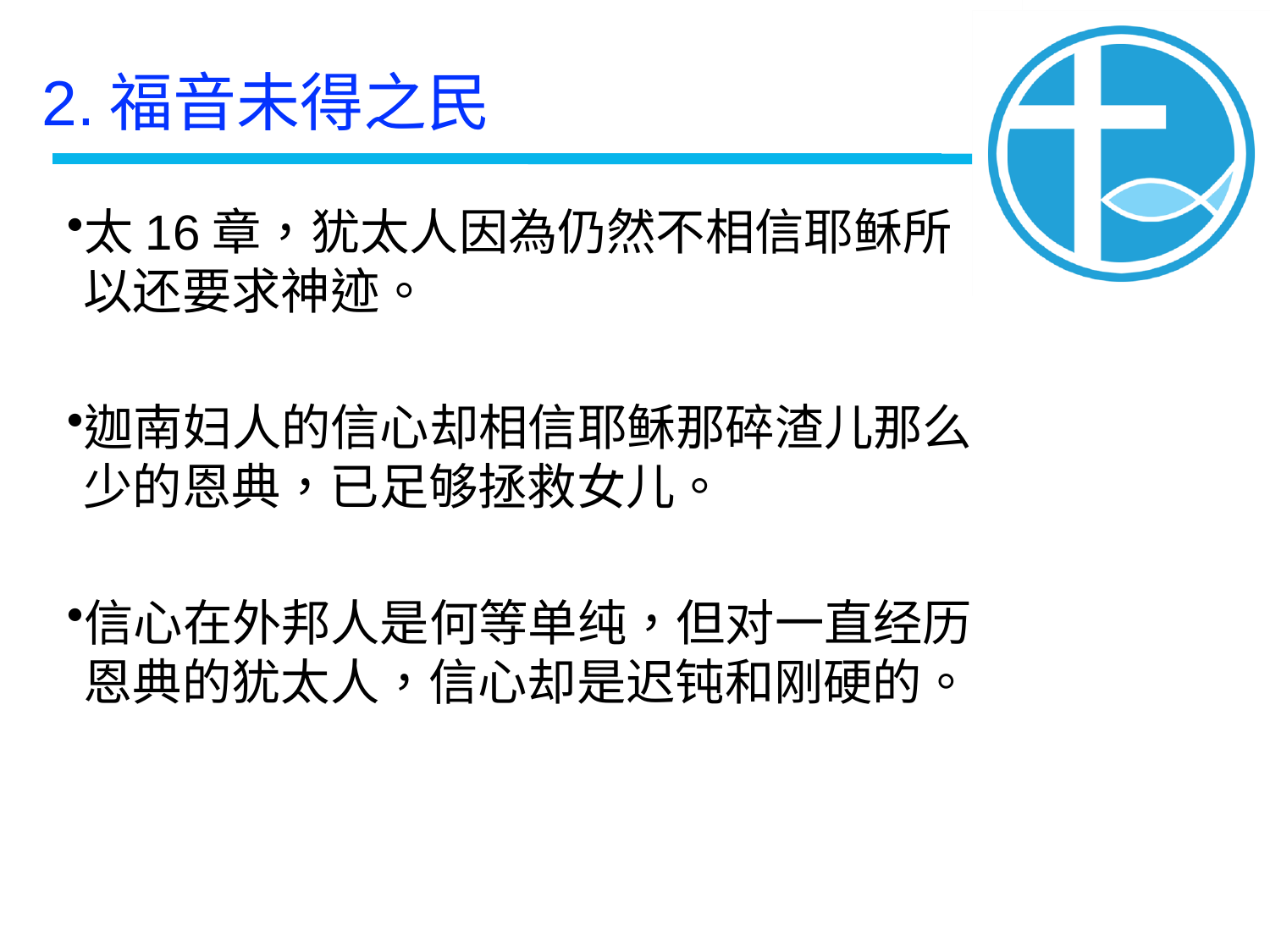

2.福音未得之民
太16章，犹太人因為仍然不相信耶稣所以还要求神迹。

迦南妇人的信心却相信耶稣那碎渣儿那么少的恩典，已足够拯救女儿。

信心在外邦人是何等单纯，但对一直经历恩典的犹太人，信心却是迟钝和刚硬的。